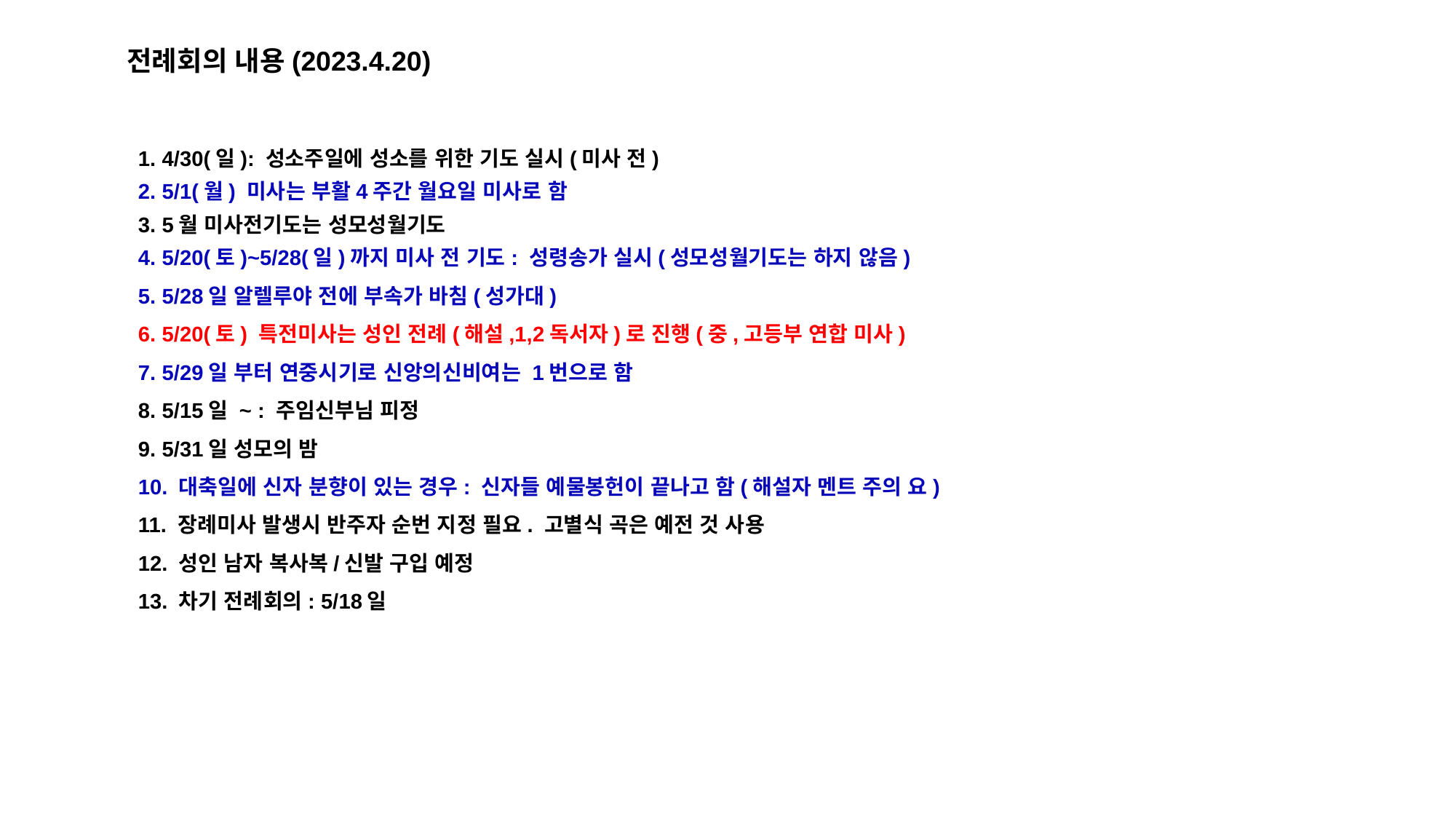

# 전례회의 내용(2023.4.20)
1. 4/30(일): 성소주일에 성소를 위한 기도 실시(미사 전)
2. 5/1(월) 미사는 부활4주간 월요일 미사로 함
3. 5월 미사전기도는 성모성월기도
4. 5/20(토)~5/28(일)까지 미사 전 기도: 성령송가 실시(성모성월기도는 하지 않음)
5. 5/28일 알렐루야 전에 부속가 바침(성가대)
6. 5/20(토) 특전미사는 성인 전례(해설,1,2독서자)로 진행(중,고등부 연합 미사)
7. 5/29일 부터 연중시기로 신앙의신비여는 1번으로 함
8. 5/15일 ~ : 주임신부님 피정
9. 5/31일 성모의 밤
10. 대축일에 신자 분향이 있는 경우: 신자들 예물봉헌이 끝나고 함(해설자 멘트 주의 요)
11. 장례미사 발생시 반주자 순번 지정 필요. 고별식 곡은 예전 것 사용
12. 성인 남자 복사복/신발 구입 예정
13. 차기 전례회의: 5/18일